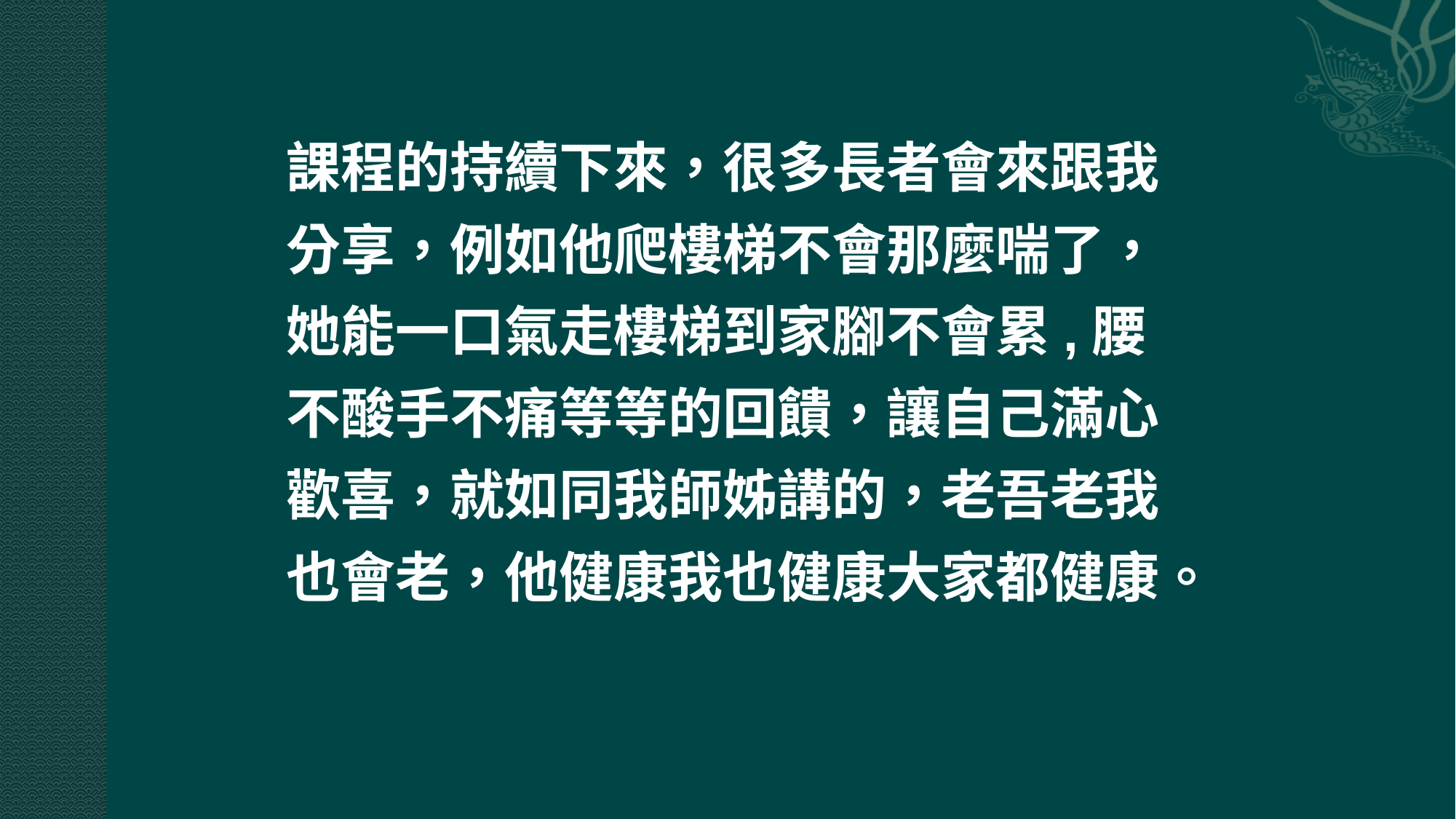

課程的持續下來，很多長者會來跟我

分享，例如他爬樓梯不會那麼喘了，

她能一口氣走樓梯到家腳不會累,腰

不酸手不痛等等的回饋，讓自己滿心

歡喜，就如同我師姊講的，老吾老我

也會老，他健康我也健康大家都健康。